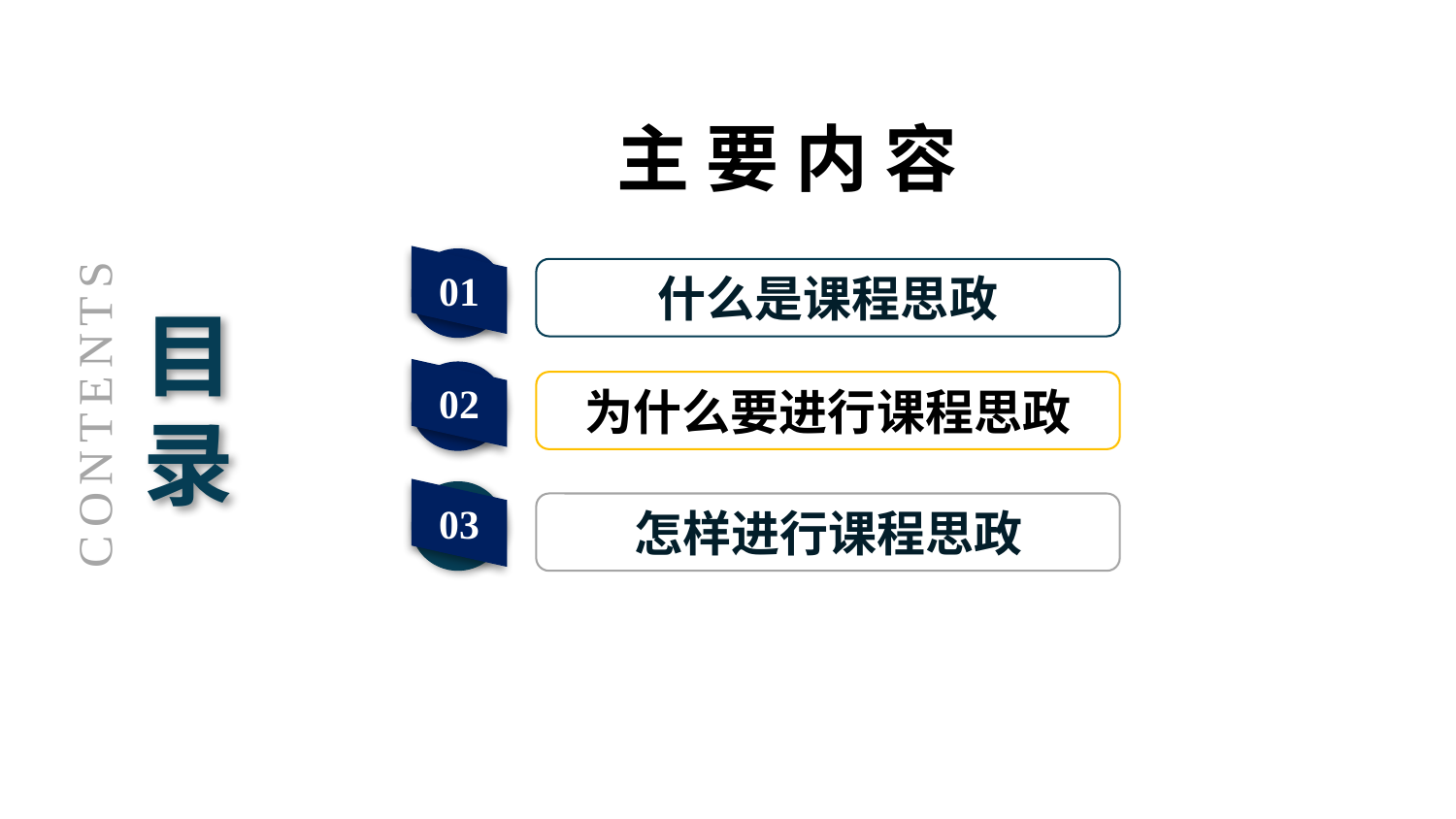

主 要 内 容
01

什么是课程思政
目录
02

为什么要进行课程思政
CONTENTS
03

怎样进行课程思政